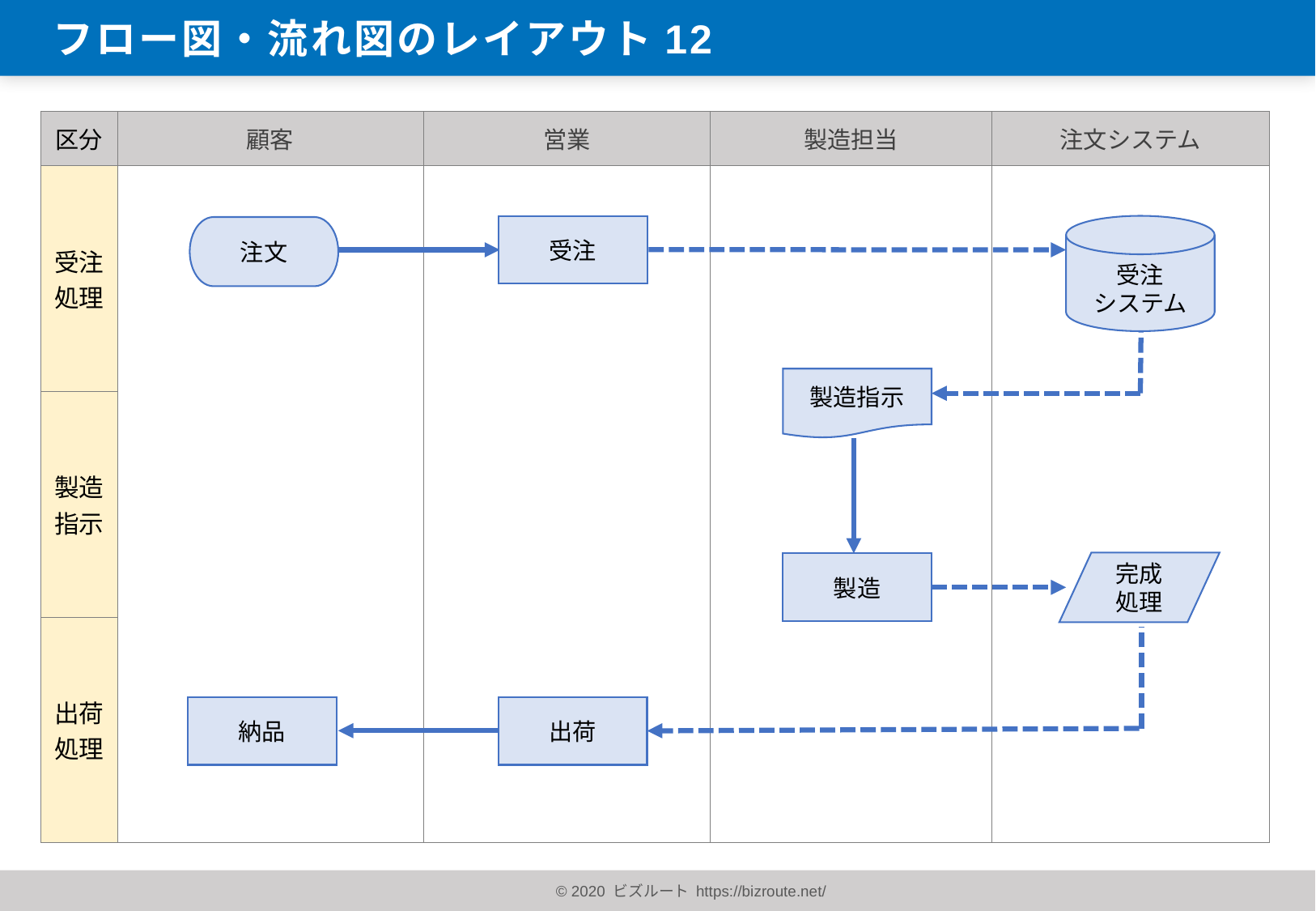

フロー図・流れ図のレイアウト12
| 区分 | 顧客 | 営業 | 製造担当 | 注文システム |
| --- | --- | --- | --- | --- |
| 受注処理 |  |  |  |  |
| 製造指示 |  |  |  |  |
| 出荷処理 |  |  |  |  |
受注
システム
受注
注文
製造指示
完成
処理
製造
納品
出荷

© 2020 ビズルート https://bizroute.net/